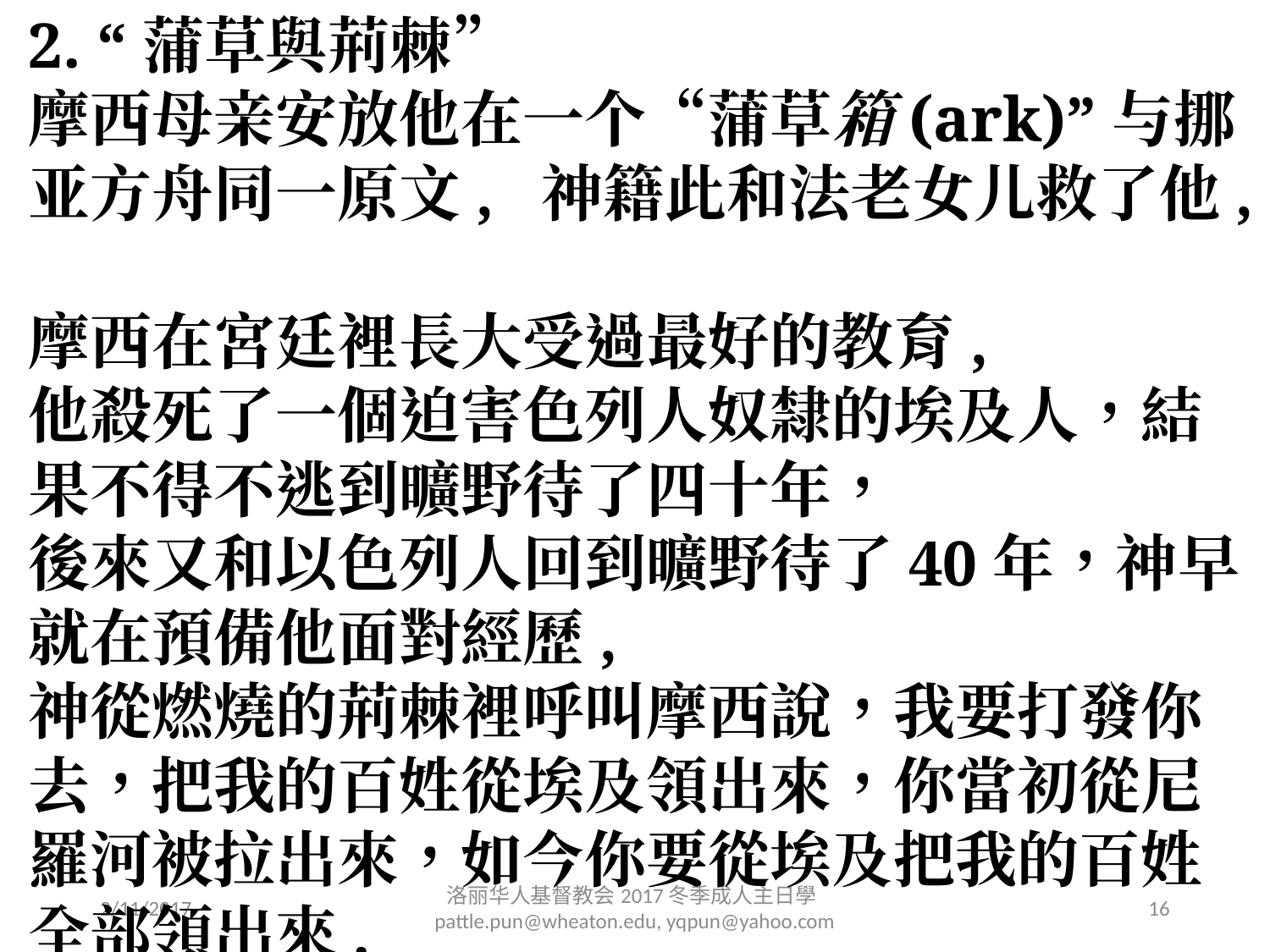

2. “蒲草與荊棘”
摩西母亲安放他在一个“蒲草箱(ark)”与挪亚方舟同一原文,  神籍此和法老女儿救了他,
摩西在宮廷裡長大受過最好的教育,
他殺死了一個迫害色列人奴隸的埃及人，結果不得不逃到曠野待了四十年，
後來又和以色列人回到曠野待了40年，神早就在預備他面對經歷,
神從燃燒的荊棘裡呼叫摩西說，我要打發你去，把我的百姓從埃及領出來，你當初從尼羅河被拉出來，如今你要從埃及把我的百姓全部領出來.
2/11/2017
洛丽华⼈基督教会2017冬季成⼈主⽇學  pattle.pun@wheaton.edu, yqpun@yahoo.com
16